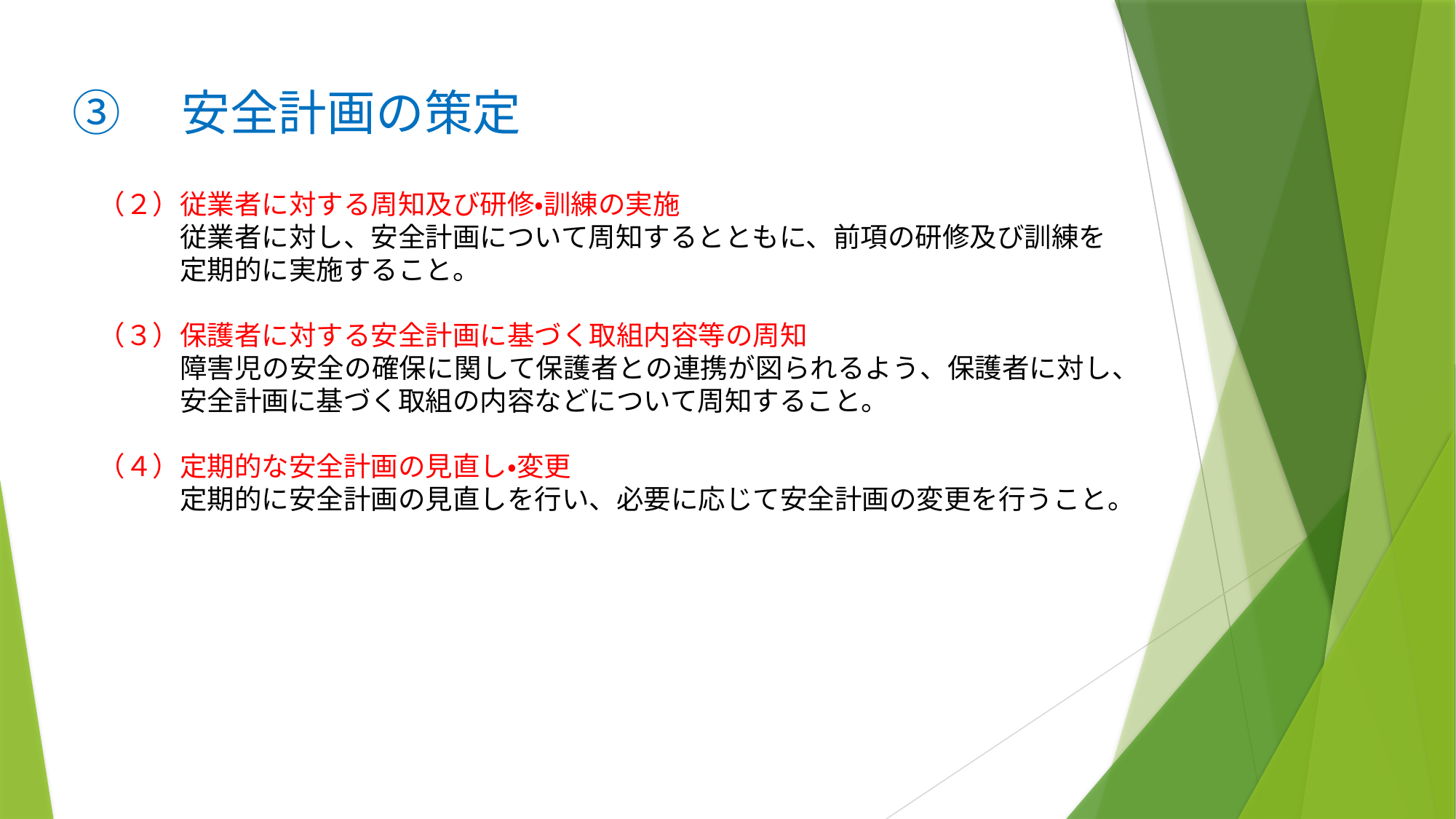

③　安全計画の策定
（２）従業者に対する周知及び研修・訓練の実施
従業者に対し、安全計画について周知するとともに、前項の研修及び訓練を
定期的に実施すること。

（３）保護者に対する安全計画に基づく取組内容等の周知
障害児の安全の確保に関して保護者との連携が図られるよう、保護者に対し、安全計画に基づく取組の内容などについて周知すること。

（４）定期的な安全計画の見直し・変更
定期的に安全計画の見直しを行い、必要に応じて安全計画の変更を行うこと。